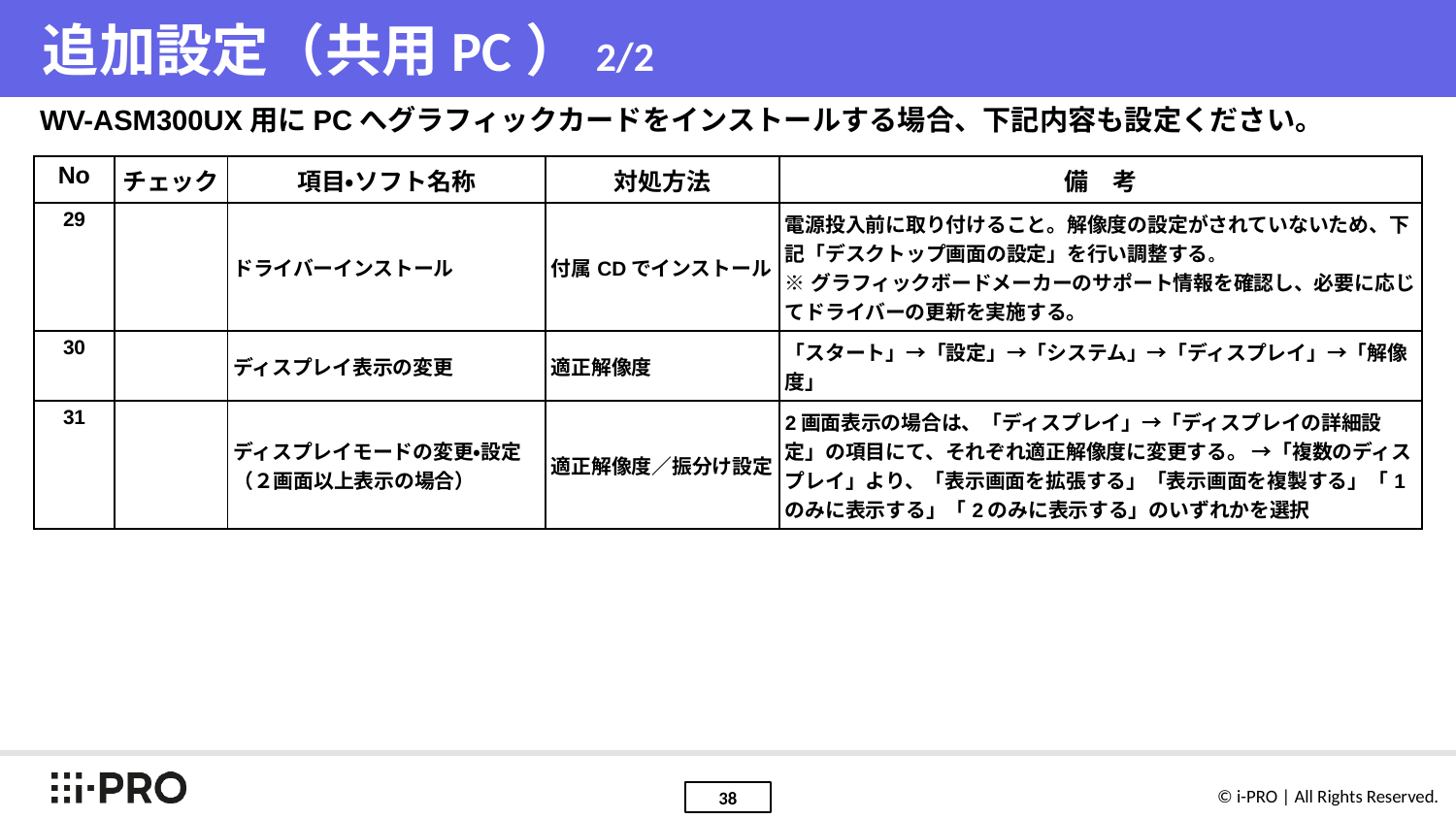

# 追加設定（共用PC）2/2
WV-ASM300UX用にPCへグラフィックカードをインストールする場合、下記内容も設定ください。
| No | チェック | 項目・ソフト名称 | 対処方法 | 備　考 |
| --- | --- | --- | --- | --- |
| 29 |  | ドライバーインストール | 付属CDでインストール | 電源投入前に取り付けること。解像度の設定がされていないため、下記「デスクトップ画面の設定」を行い調整する。 ※グラフィックボードメーカーのサポート情報を確認し、必要に応じてドライバーの更新を実施する。 |
| 30 |  | ディスプレイ表示の変更 | 適正解像度 | 「スタート」→「設定」→「システム」→「ディスプレイ」→「解像度」 |
| 31 |  | ディスプレイモードの変更・設定 （２画面以上表示の場合） | 適正解像度／振分け設定 | 2画⾯表示の場合は、「ディスプレイ」→「ディスプレイの詳細設定」の項目にて、それぞれ適正解像度に変更する。 →「複数のディスプレイ」より、「表示画面を拡張する」「表示画面を複製する」「1のみに表示する」「2のみに表示する」のいずれかを選択 |